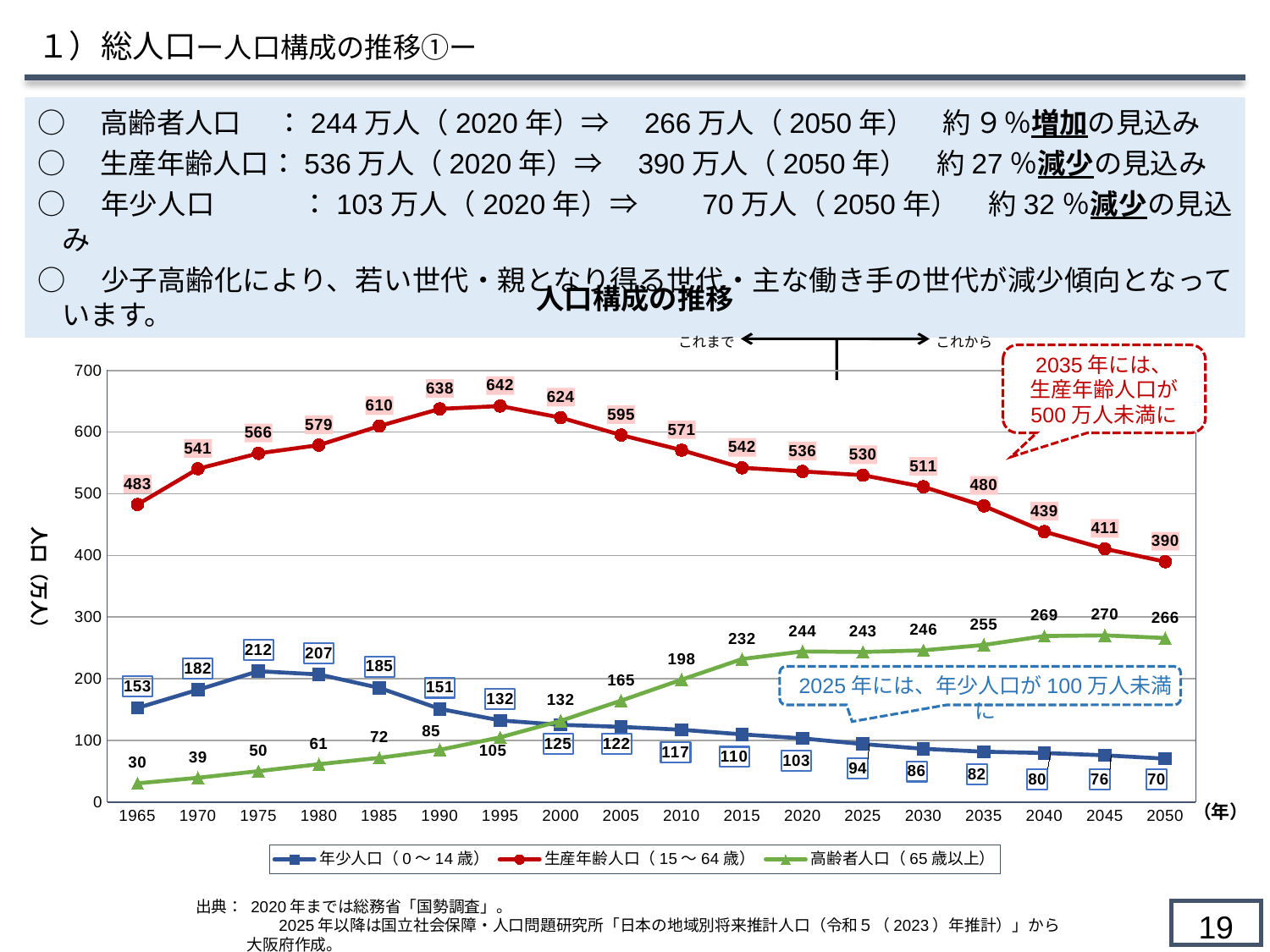

１）総人口ー人口構成の推移①ー
○　高齢者人口　 ：244万人（2020年）⇒　266万人（2050年）　約 ９％増加の見込み
○　生産年齢人口：536万人（2020年）⇒　390万人（2050年）　約27％減少の見込み
○　年少人口　　　：103万人（2020年）⇒　　70万人（2050年）　約32％減少の見込み
○　少子高齢化により、若い世代・親となり得る世代・主な働き手の世代が減少傾向となっています。
人口構成の推移
これまで
これから

2035年には、
生産年齢人口が
500万人未満に

### Chart

| Category | 年少人口（0～14歳） | 生産年齢人口（15～64歳） | 高齢者人口（65歳以上） |
|---|---|---|---|
| 1965 | 152.6823 | 482.6846 | 30.352 |
| 1970 | 182.0583 | 540.6092 | 39.3805 |
| 1975 | 212.22090962762823 | 565.5754600206764 | 50.0961303516954 |
| 1980 | 206.9830796585968 | 578.958738096397 | 61.402782245006165 |
| 1985 | 185.18026208669366 | 609.9084546670254 | 71.72078324628096 |
| 1990 | 151.08180238828658 | 637.6787571554399 | 84.69104045627353 |
| 1995 | 132.3878736598645 | 642.3608199731361 | 104.9781063669994 |
| 2000 | 125.21915741879323 | 623.5323083933813 | 131.7566341878254 |
| 2005 | 121.9296015628894 | 595.2805810484788 | 164.50641738863183 |
| 2010 | 117.22909999999997 | 570.81 | 198.48540000000006 |
| 2015 | 109.7862 | 542.2725 | 231.8882 |
| 2020 | 103.2375 | 536.3326 | 244.1984 |
| 2025 | 94.0785 | 530.1418 | 243.3999 |
| 2030 | 86.3505 | 511.392 | 246.02 |
| 2035 | 81.628 | 480.3291 | 254.762 |
| 2040 | 79.5133 | 438.6551 | 269.2756 |
| 2045 | 75.8508 | 410.8151 | 270.3477 |
| 2050 | 70.4176 | 389.8953 | 266.0053 |
人口（万人）
2025年には、年少人口が100万人未満に

（年）
出典： 2020年までは総務省「国勢調査」。
　　　　　2025年以降は国立社会保障・人口問題研究所「日本の地域別将来推計人口（令和５（2023）年推計）」から大阪府作成。
19